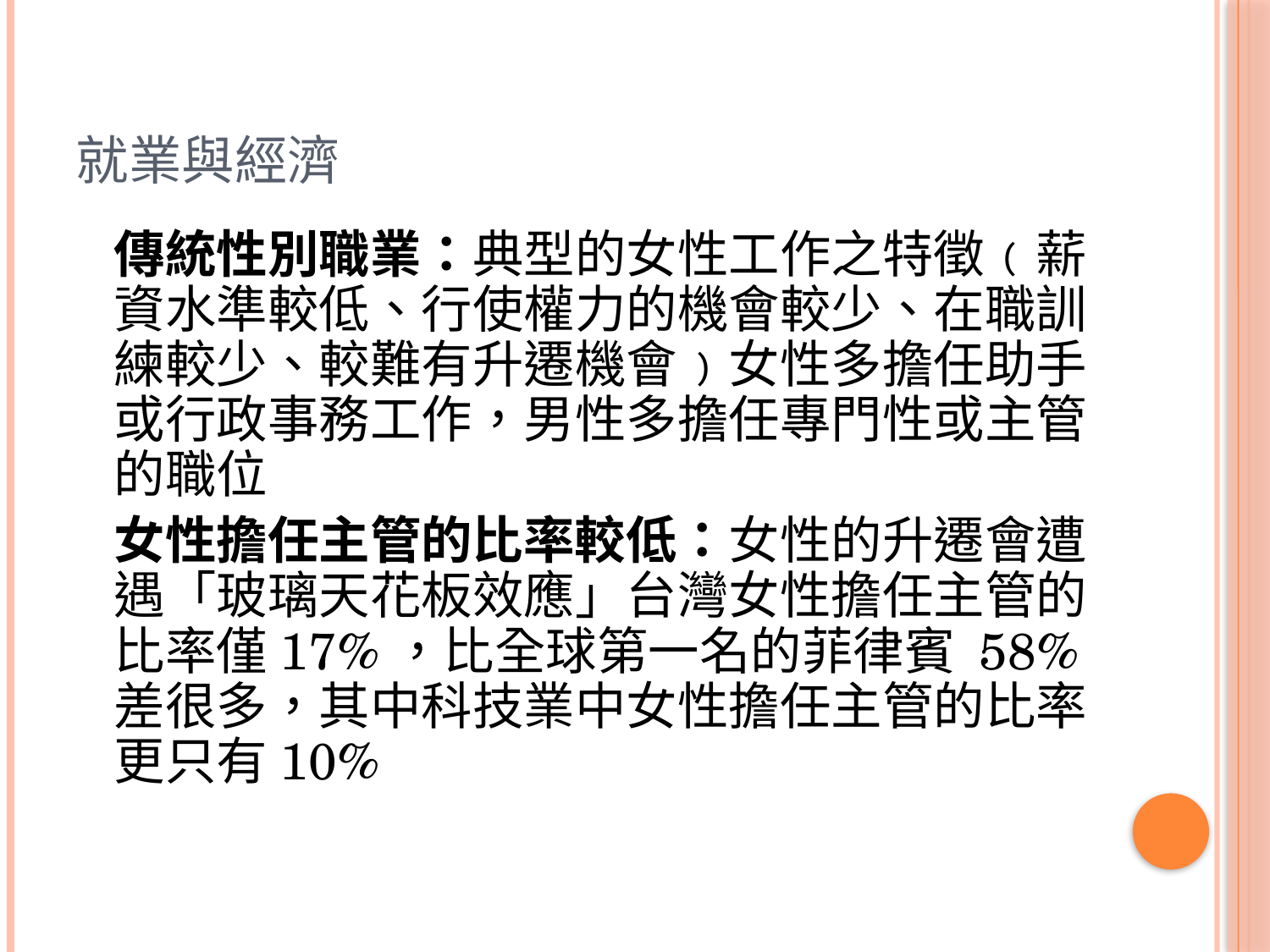

# 就業與經濟
傳統性別職業：典型的女性工作之特徵﹙薪資水準較低、行使權力的機會較少、在職訓練較少、較難有升遷機會﹚女性多擔任助手或行政事務工作，男性多擔任專門性或主管的職位
女性擔任主管的比率較低：女性的升遷會遭遇「玻璃天花板效應」台灣女性擔任主管的比率僅17%，比全球第一名的菲律賓 58%差很多，其中科技業中女性擔任主管的比率更只有10%